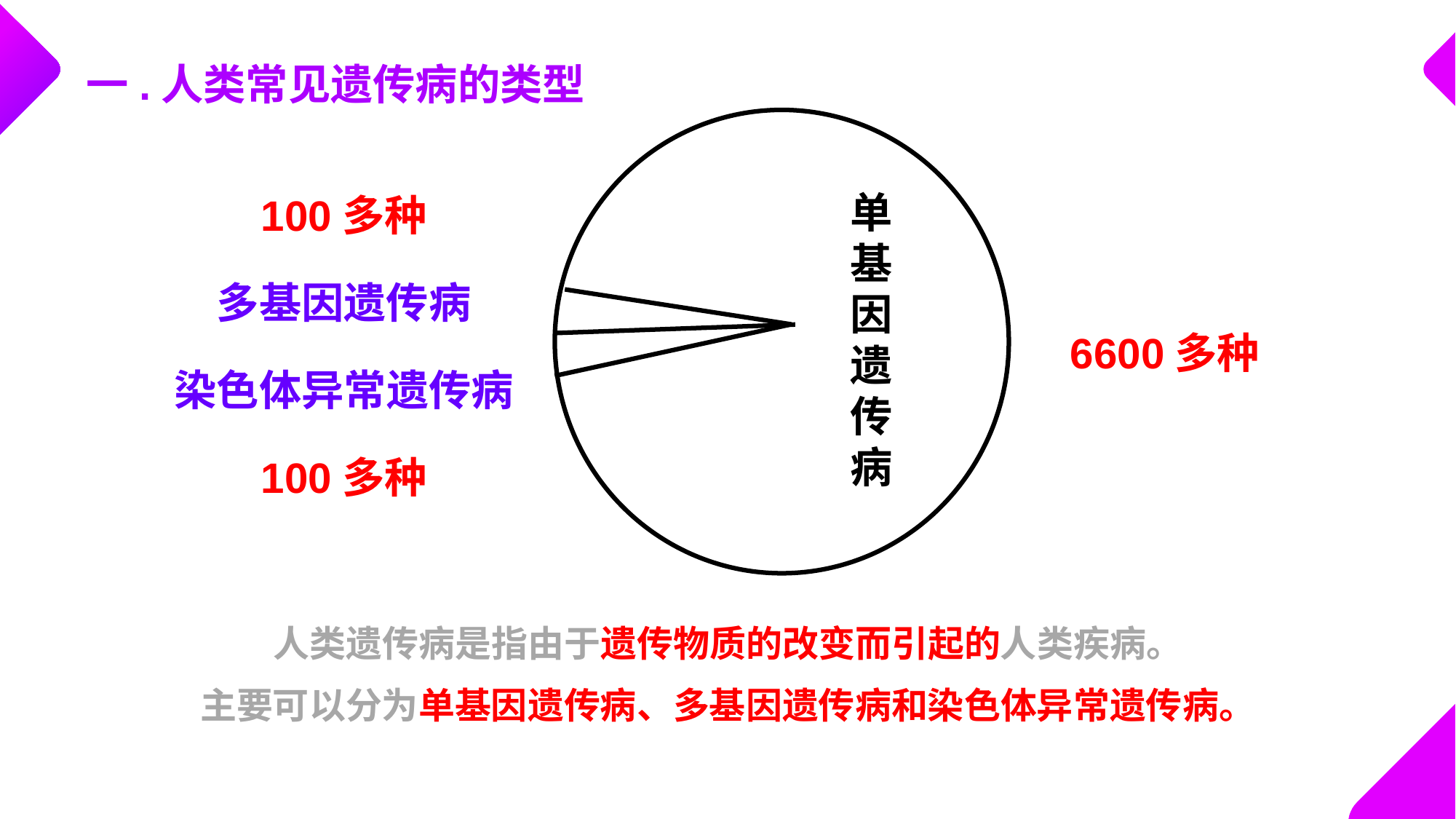

一.人类常见遗传病的类型

单基因遗传病
100多种
多基因遗传病

6600多种

染色体异常遗传病
100多种
人类遗传病是指由于遗传物质的改变而引起的人类疾病。
主要可以分为单基因遗传病、多基因遗传病和染色体异常遗传病。